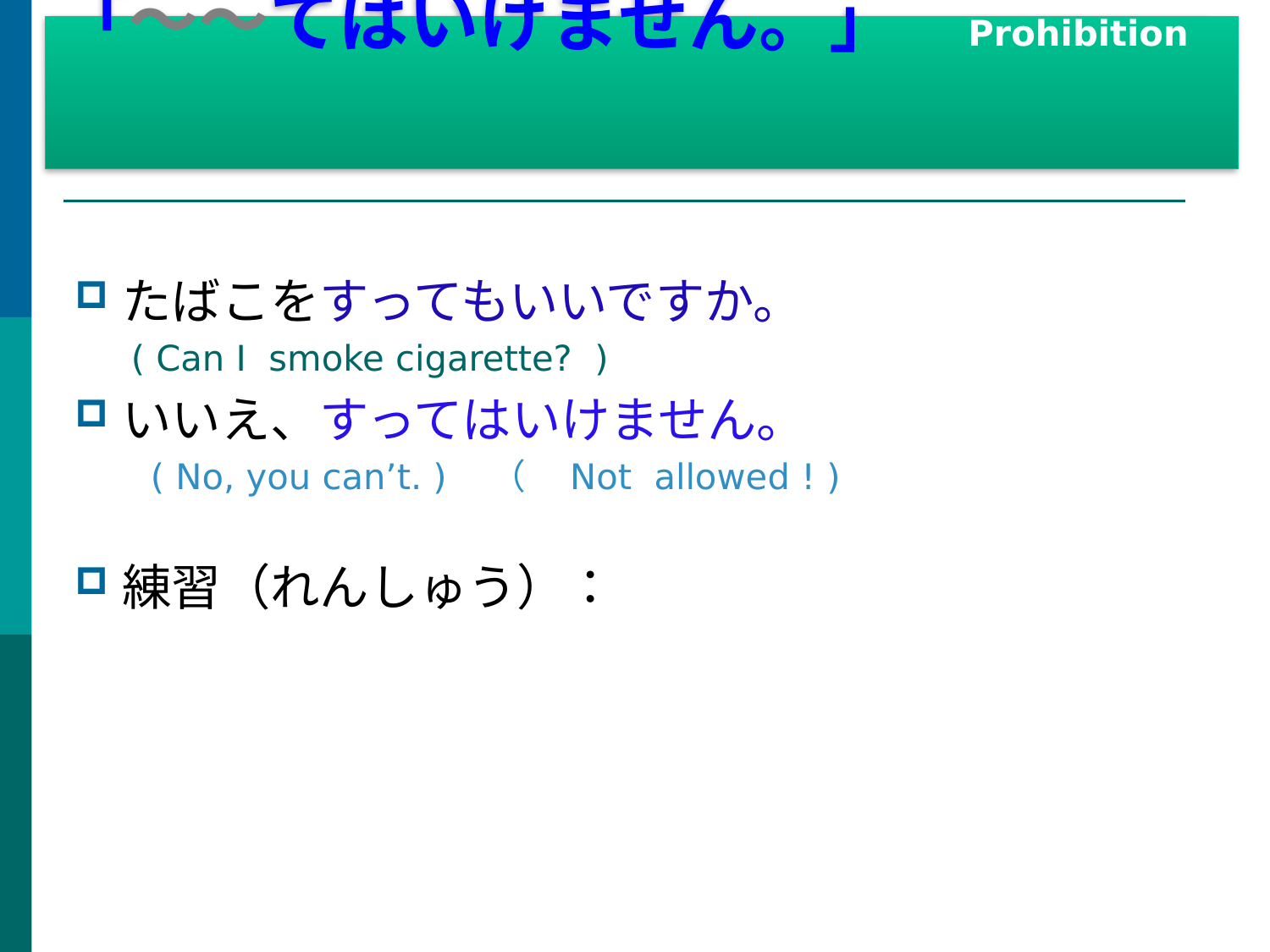

「〜〜てはいけません。」    Prohibition
# Conjugation:
たばこをすってもいいですか。
     ( Can I  smoke cigarette?  )
いいえ、すってはいけません。
   　( No, you can’t. )　（　Not  allowed ! )

練習（れんしゅう）：